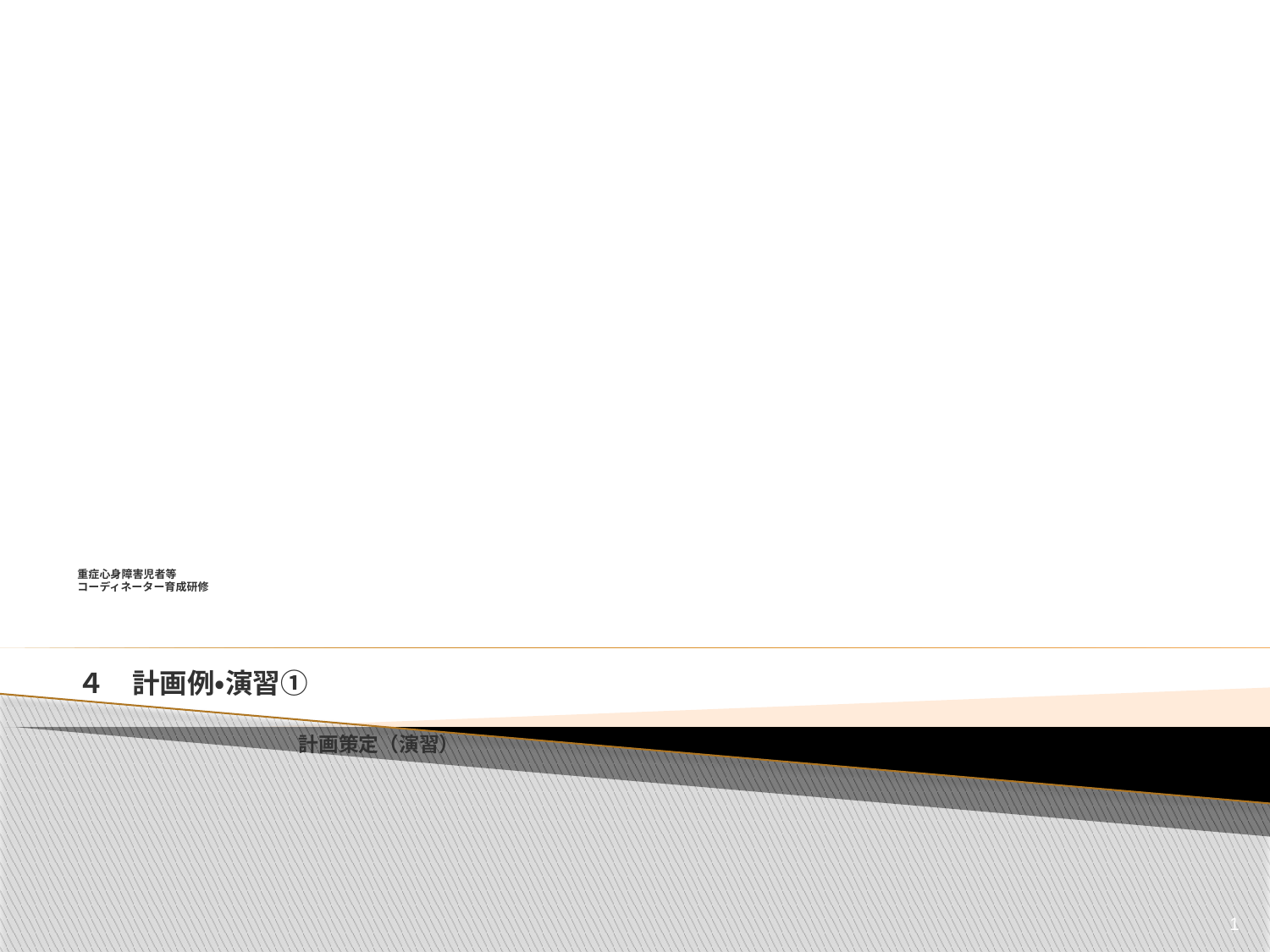

# 重症心身障害児者等 コーディネーター育成研修 ４　計画例・演習① 　　　　　　　　　　　計画策定（演習）
1